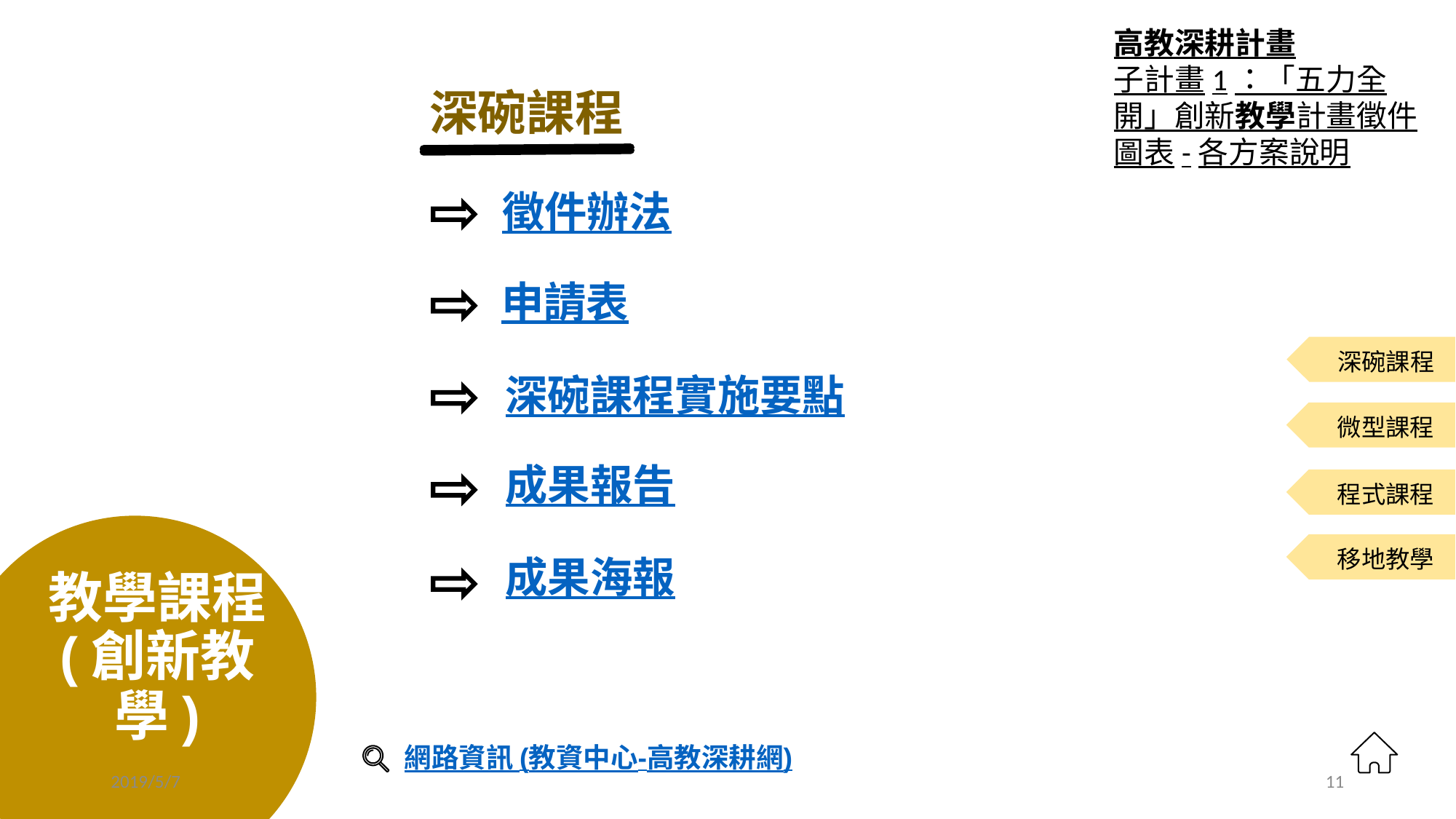

高教深耕計畫
子計畫1：「五力全開」創新教學計畫徵件圖表-各方案說明
# 深碗課程
徵件辦法

申請表

深碗課程
深碗課程實施要點

微型課程
成果報告

程式課程

移地教學
成果海報

教學課程
(創新教學)

網路資訊 (教資中心-高教深耕網)

2019/5/7
11